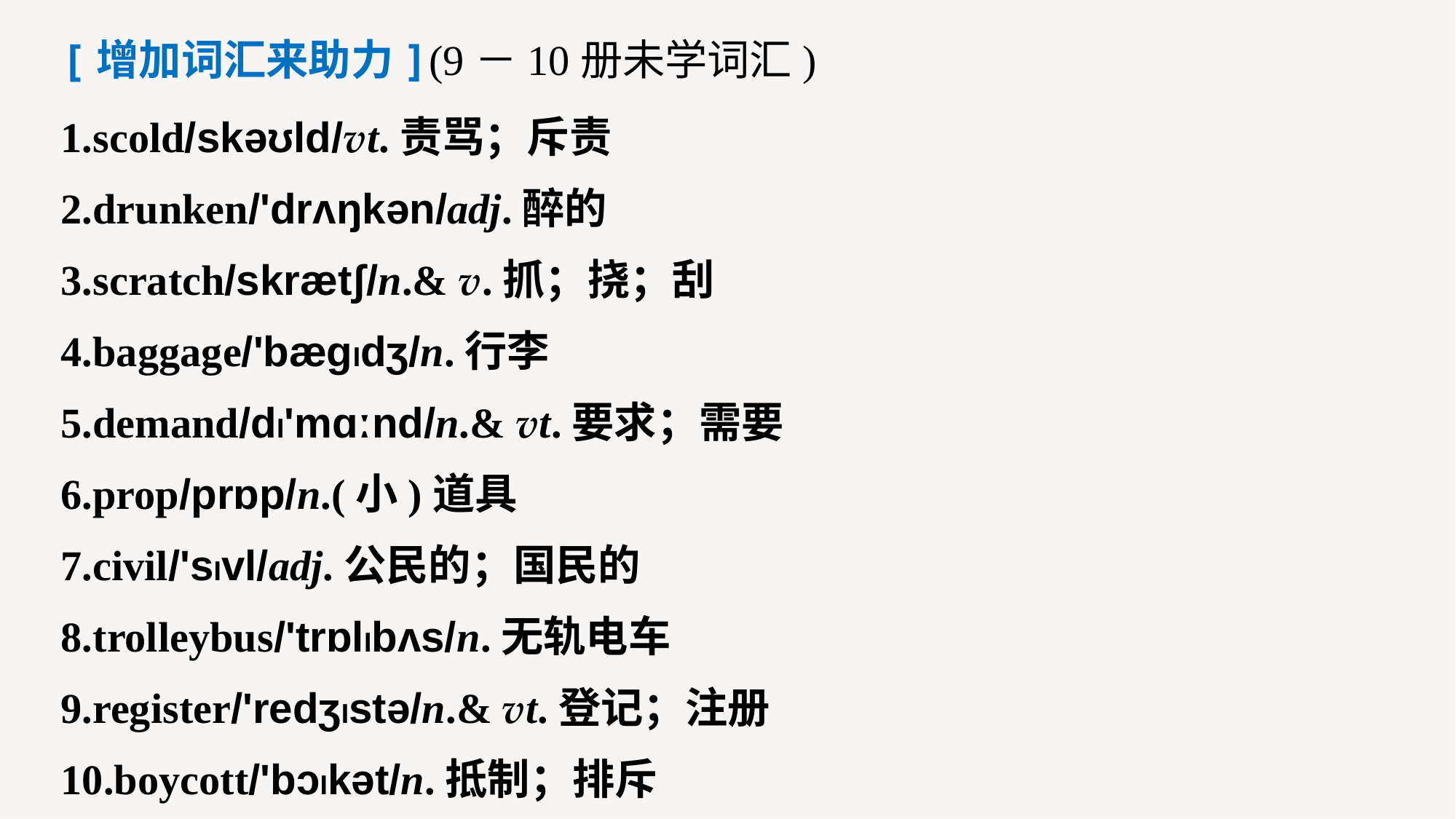

[增加词汇来助力](9－10册未学词汇)
1.scold/skəʊld/vt.责骂；斥责
2.drunken/'drʌŋkən/adj.醉的
3.scratch/skrætʃ/n.& v.抓；挠；刮
4.baggage/'bæɡIdʒ/n.行李
5.demand/dI'mɑːnd/n.& vt.要求；需要
6.prop/prɒp/n.(小)道具
7.civil/'sIvl/adj.公民的；国民的
8.trolleybus/'trɒlIbʌs/n.无轨电车
9.register/'redʒIstə/n.& vt.登记；注册
10.boycott/'bɔIkət/n.抵制；排斥